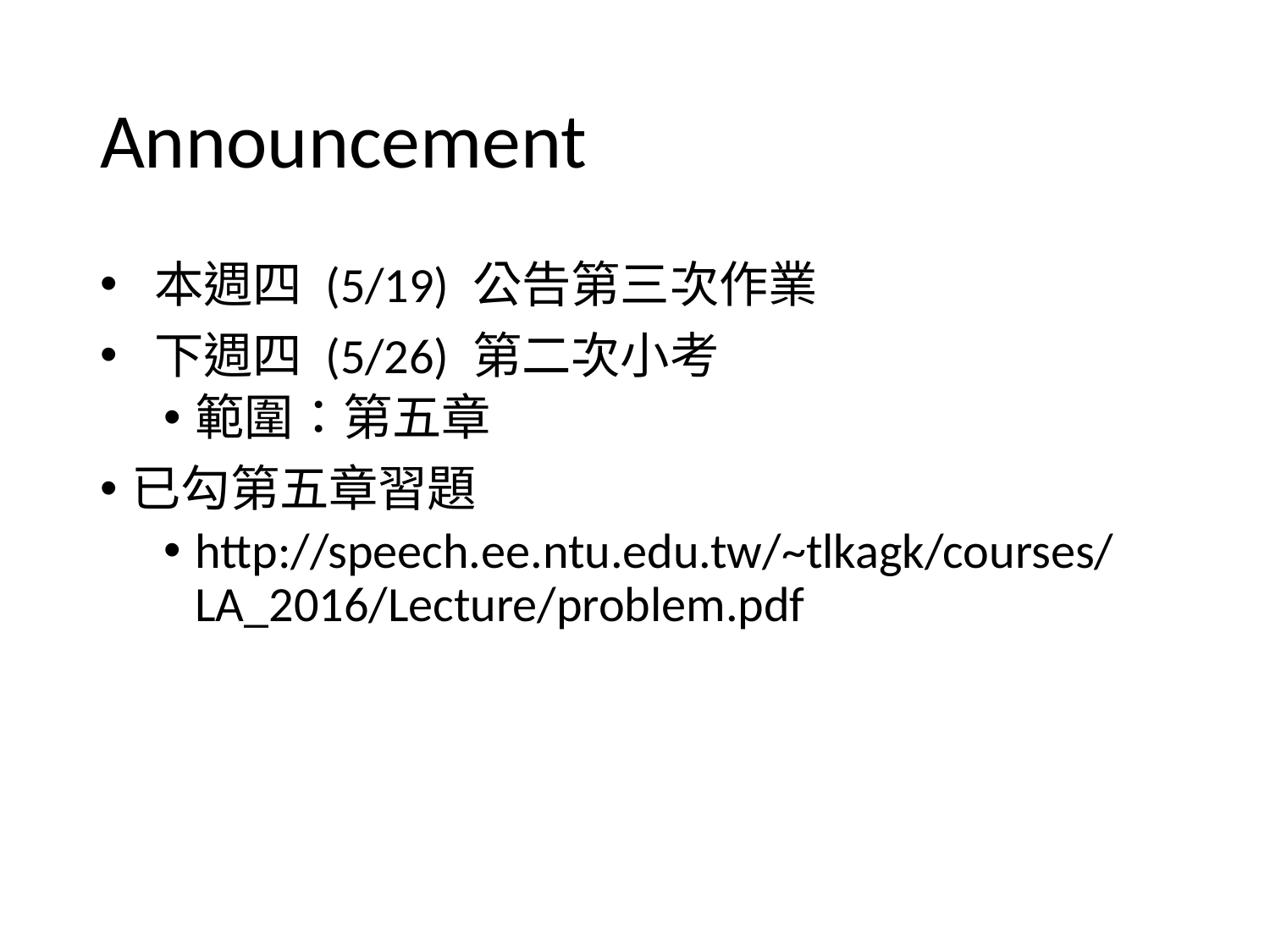

# Announcement
 本週四 (5/19) 公告第三次作業
 下週四 (5/26) 第二次小考
範圍：第五章
已勾第五章習題
http://speech.ee.ntu.edu.tw/~tlkagk/courses/LA_2016/Lecture/problem.pdf